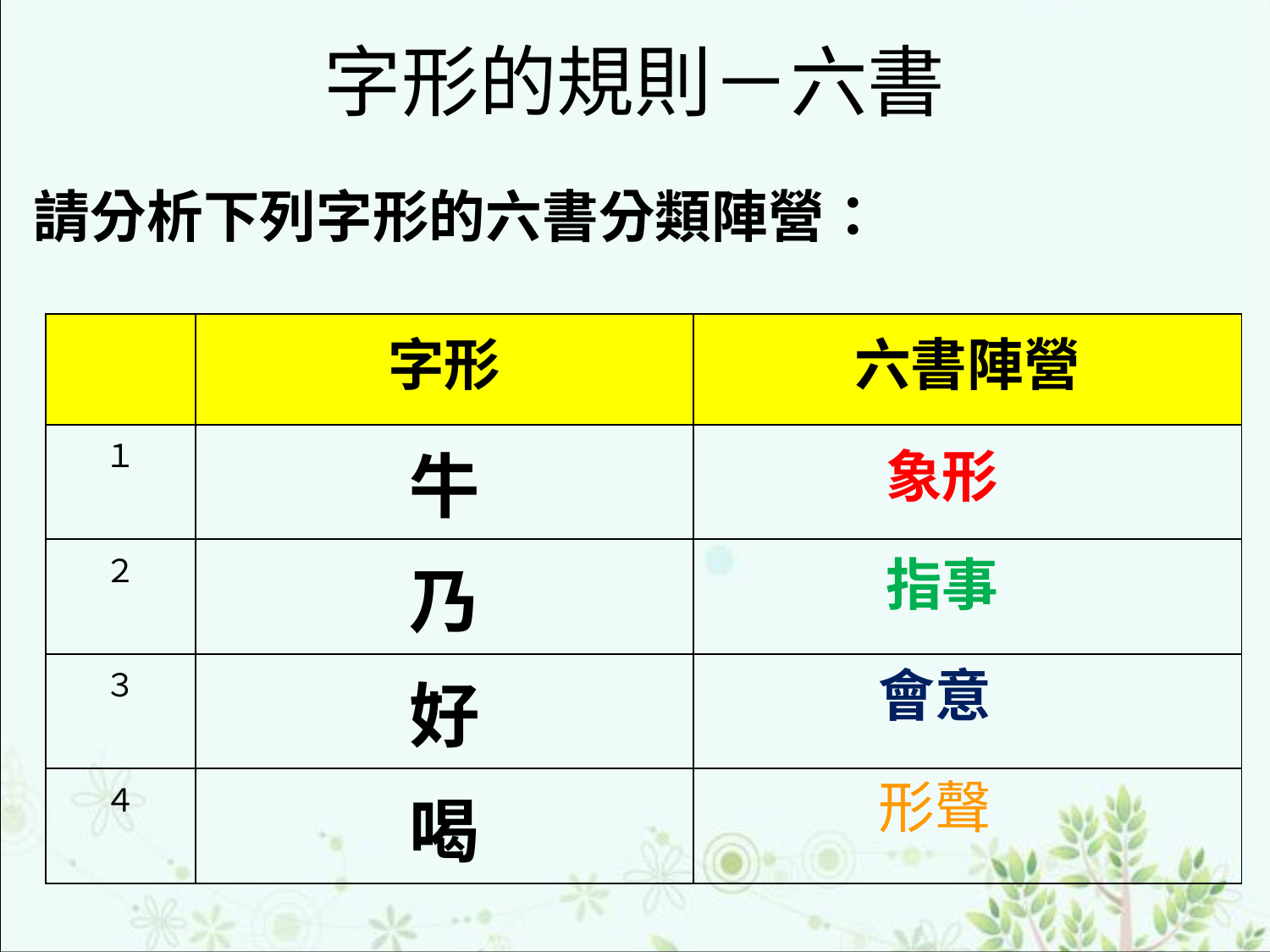

# 字形的規則－六書
請分析下列字形的六書分類陣營：
|  | 字形 | 六書陣營 |
| --- | --- | --- |
| １ | 牛 |  |
| ２ | 乃 |  |
| ３ | 好 |  |
| ４ | 喝 |  |
象形
指事
會意
形聲